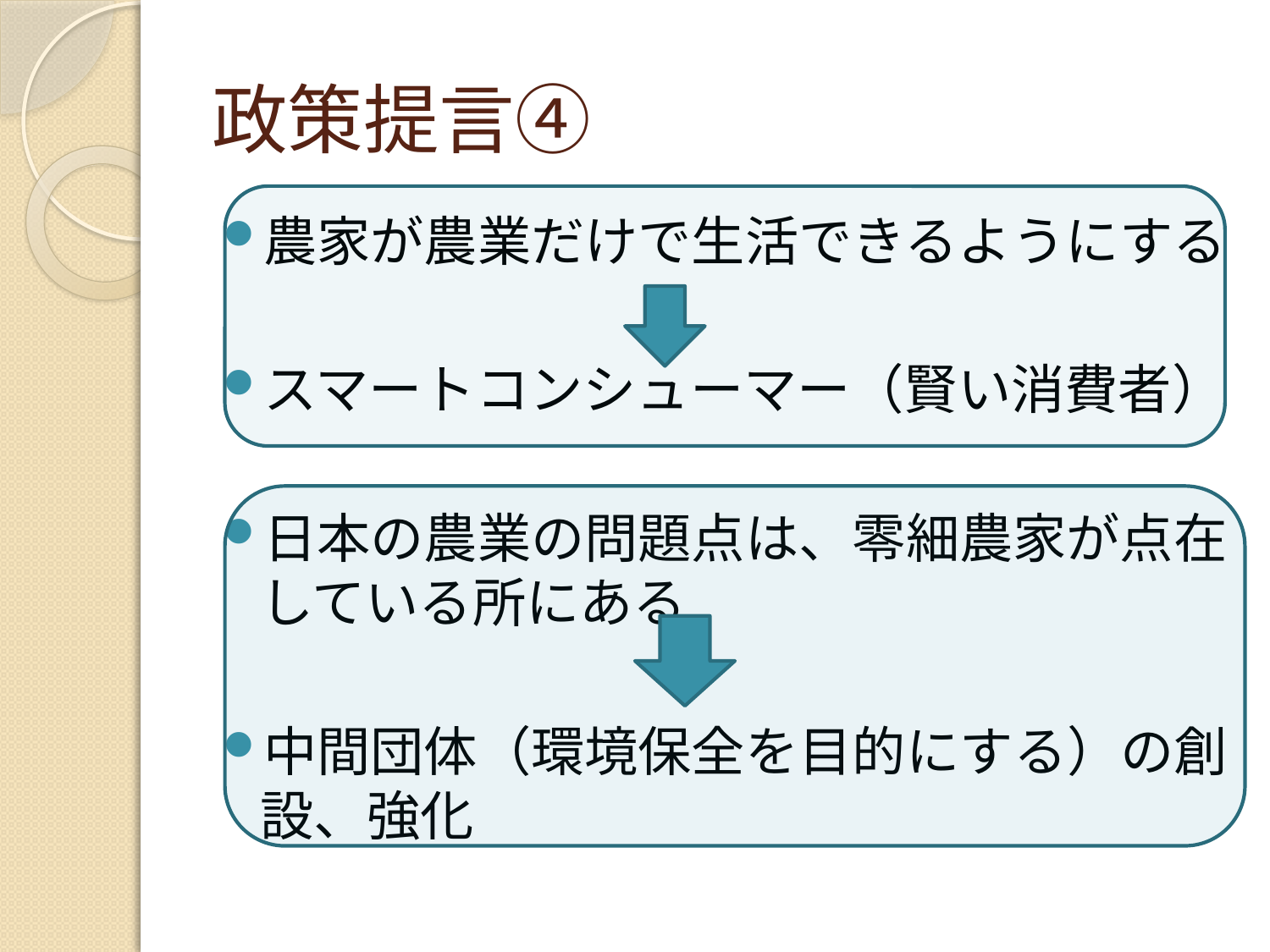

# 政策提言④

農家が農業だけで生活できるようにする

スマートコンシューマー（賢い消費者）

日本の農業の問題点は、零細農家が点在している所にある

中間団体（環境保全を目的にする）の創設、強化